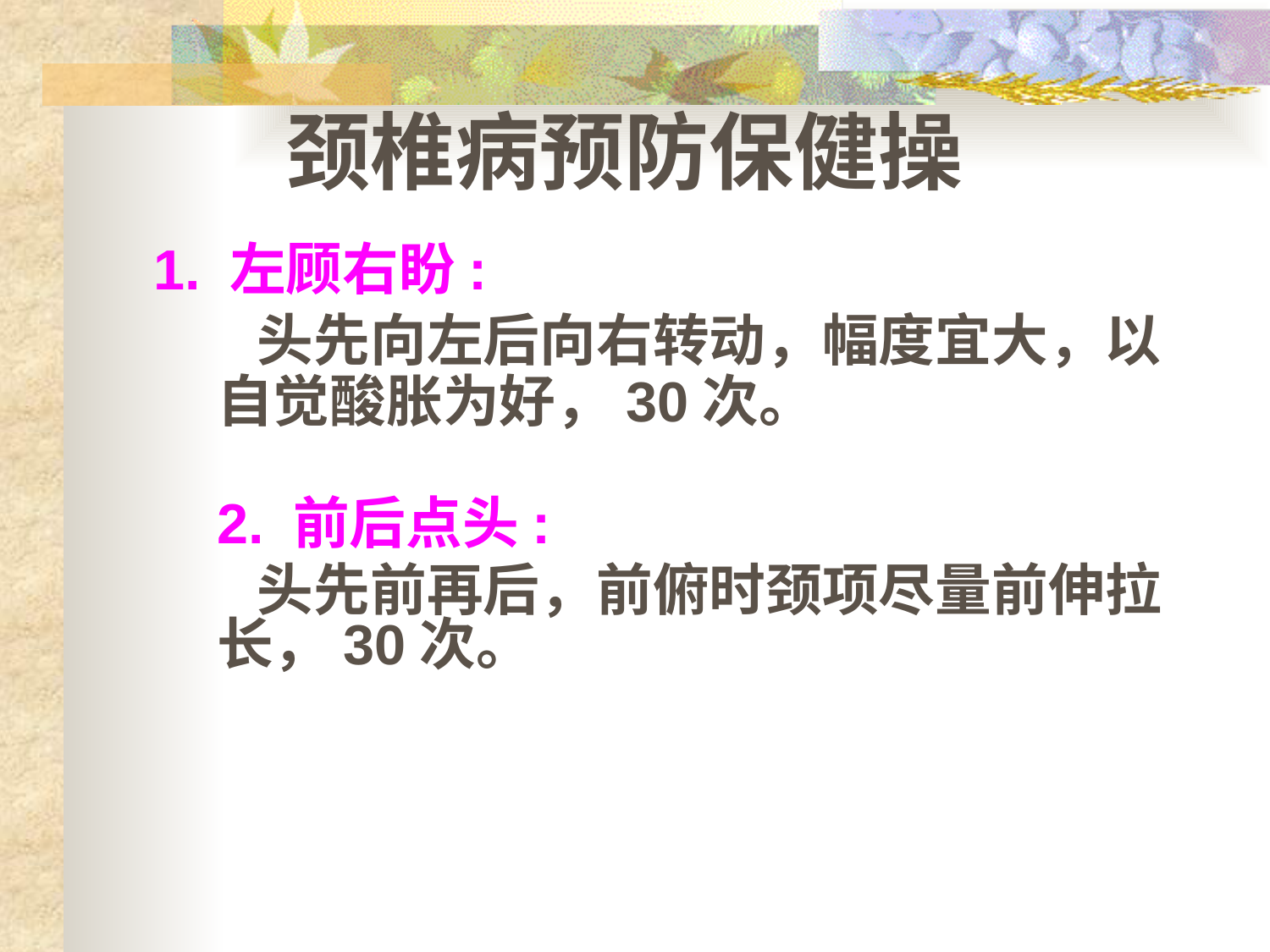

颈椎病预防保健操
1. 左顾右盼:
       头先向左后向右转动，幅度宜大，以自觉酸胀为好，30次。
2. 前后点头:
       头先前再后，前俯时颈项尽量前伸拉长，30次。